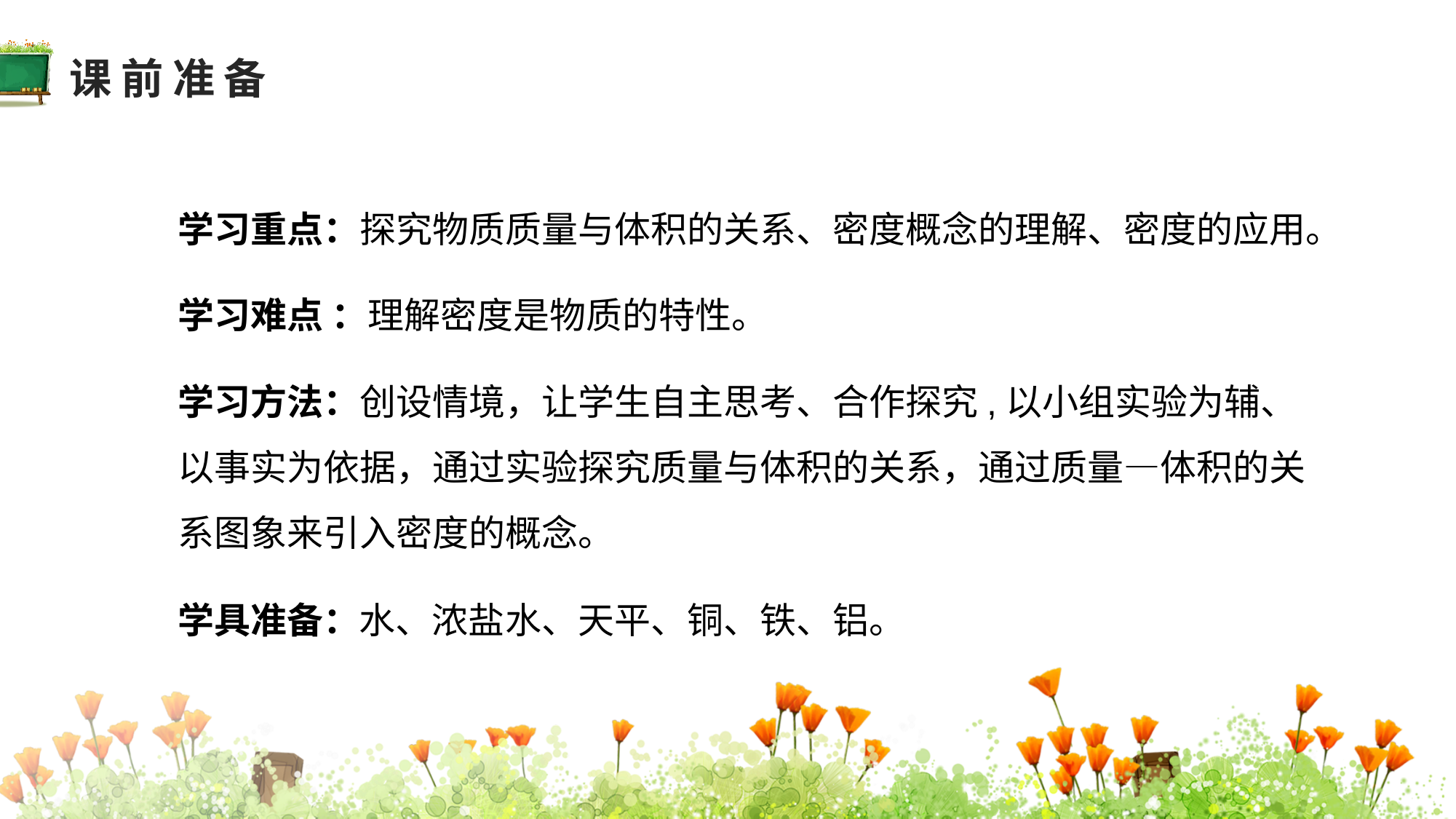

课前准备
学习重点：探究物质质量与体积的关系、密度概念的理解、密度的应用。
教学分析
学习难点 ：理解密度是物质的特性。
学习方法：创设情境，让学生自主思考、合作探究,以小组实验为辅、以事实为依据，通过实验探究质量与体积的关系，通过质量—体积的关系图象来引入密度的概念。
学具准备：水、浓盐水、天平、铜、铁、铝。